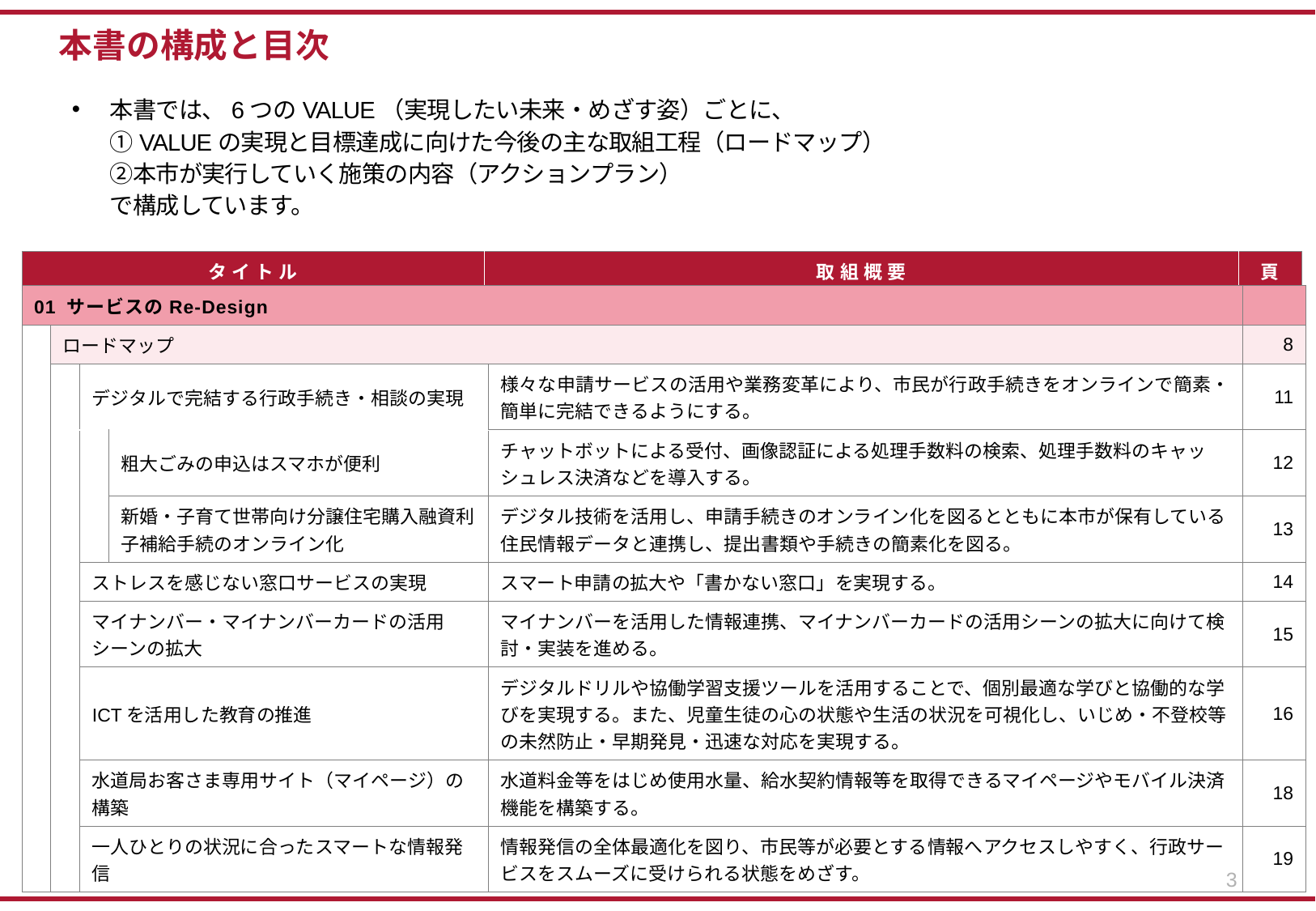

本書の構成と目次
本書では、6つのVALUE（実現したい未来・めざす姿）ごとに、
①VALUEの実現と目標達成に向けた今後の主な取組工程（ロードマップ）
②本市が実行していく施策の内容（アクションプラン）
で構成しています。
| タイトル | 取組概要 | 頁 |
| --- | --- | --- |
| 01 サービスのRe-Design |  |  |  |  |  |
| --- | --- | --- | --- | --- | --- |
|  | ロードマップ |  |  |  | 8 |
|  |  | デジタルで完結する行政手続き・相談の実現​ |  | 様々な申請サービスの活用や業務変革により、市民が行政手続きをオンラインで簡素・簡単に完結できるようにする。 | 11 |
|  |  |  | 粗大ごみの申込はスマホが便利 | チャットボットによる受付、画像認証による処理手数料の検索、処理手数料のキャッシュレス決済などを導入する。 | 12 |
|  |  |  | 新婚・子育て世帯向け分譲住宅購入融資利子補給手続のオンライン化 | デジタル技術を活用し、申請手続きのオンライン化を図るとともに本市が保有している住民情報データと連携し、提出書類や手続きの簡素化を図る。 | 13 |
|  |  | ストレスを感じない窓口サービスの実現 |  | スマート申請の拡大や「書かない窓口」を実現する。 | 14 |
|  |  | マイナンバー・マイナンバーカードの活用シーンの拡大 |  | マイナンバーを活用した情報連携、マイナンバーカードの活用シーンの拡大に向けて検討・実装を進める。 | 15 |
|  |  | ICTを活用した教育の推進 |  | デジタルドリルや協働学習支援ツールを活用することで、個別最適な学びと協働的な学びを実現する。また、児童生徒の心の状態や生活の状況を可視化し、いじめ・不登校等の未然防止・早期発見・迅速な対応を実現する。 | 16 |
|  |  | 水道局お客さま専用サイト（マイページ）の構築 |  | 水道料金等をはじめ使用水量、給水契約情報等を取得できるマイページやモバイル決済機能を構築する。 | 18 |
|  |  | 一人ひとりの状況に合ったスマートな情報発信 |  | 情報発信の全体最適化を図り、市民等が必要とする情報へアクセスしやすく、行政サービスをスムーズに受けられる状態をめざす。 | 19 |
3